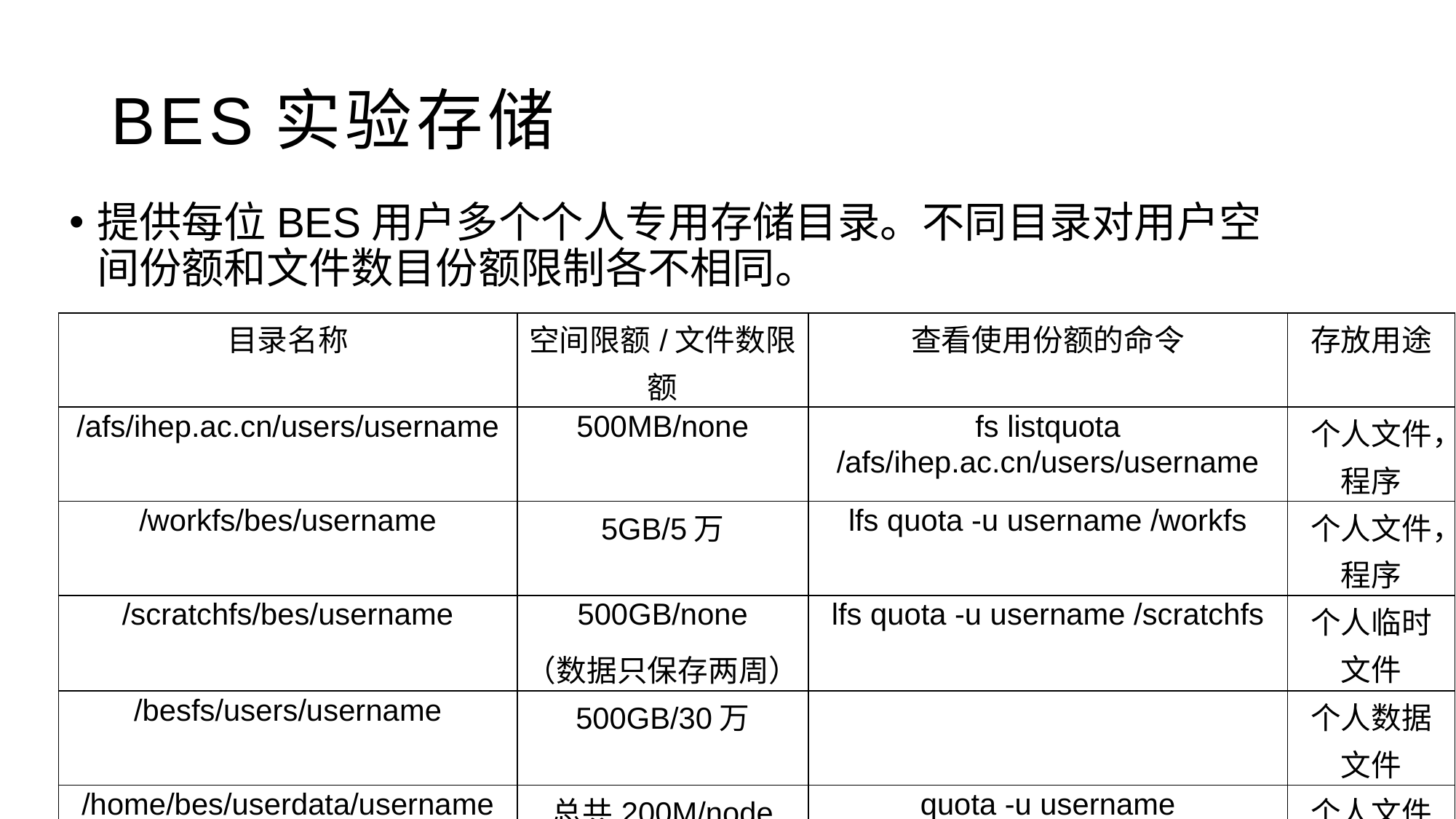

# BES实验存储
提供每位BES用户多个个人专用存储目录。不同目录对用户空间份额和文件数目份额限制各不相同。
| 目录名称 | 空间限额/文件数限额 | 查看使用份额的命令 | 存放用途 |
| --- | --- | --- | --- |
| /afs/ihep.ac.cn/users/username | 500MB/none | fs listquota /afs/ihep.ac.cn/users/username | 个人文件，程序 |
| /workfs/bes/username | 5GB/5万 | lfs quota -u username /workfs | 个人文件，程序 |
| /scratchfs/bes/username | 500GB/none （数据只保存两周） | lfs quota -u username /scratchfs | 个人临时文件 |
| /besfs/users/username | 500GB/30万 |  | 个人数据文件 |
| /home/bes/userdata/username | 总共200M/node | quota -u username | 个人文件 |